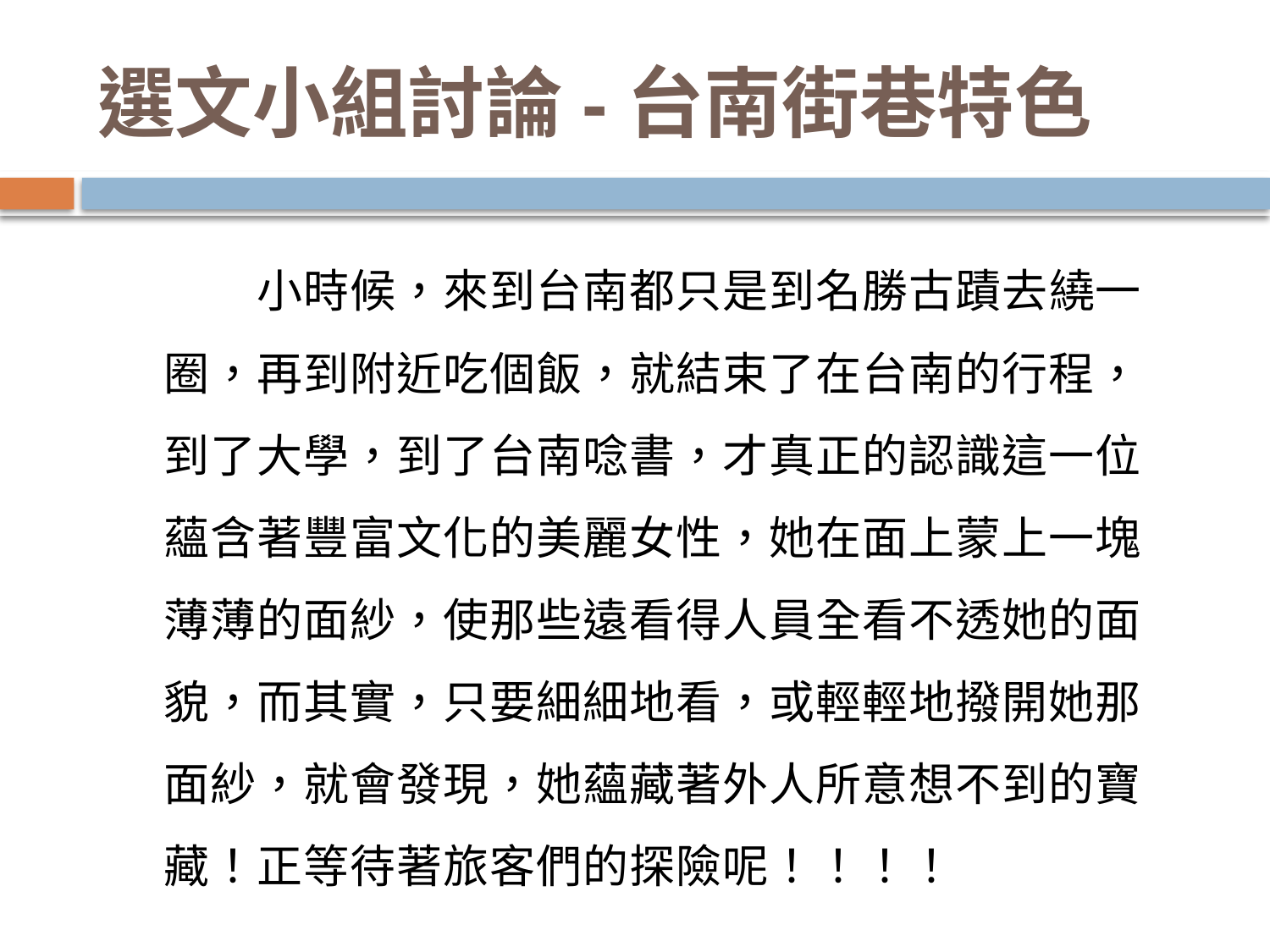

# 選文小組討論-台南街巷特色
　　　小時候，來到台南都只是到名勝古蹟去繞一圈，再到附近吃個飯，就結束了在台南的行程，到了大學，到了台南唸書，才真正的認識這一位蘊含著豐富文化的美麗女性，她在面上蒙上一塊薄薄的面紗，使那些遠看得人員全看不透她的面貌，而其實，只要細細地看，或輕輕地撥開她那面紗，就會發現，她蘊藏著外人所意想不到的寶藏！正等待著旅客們的探險呢！！！！